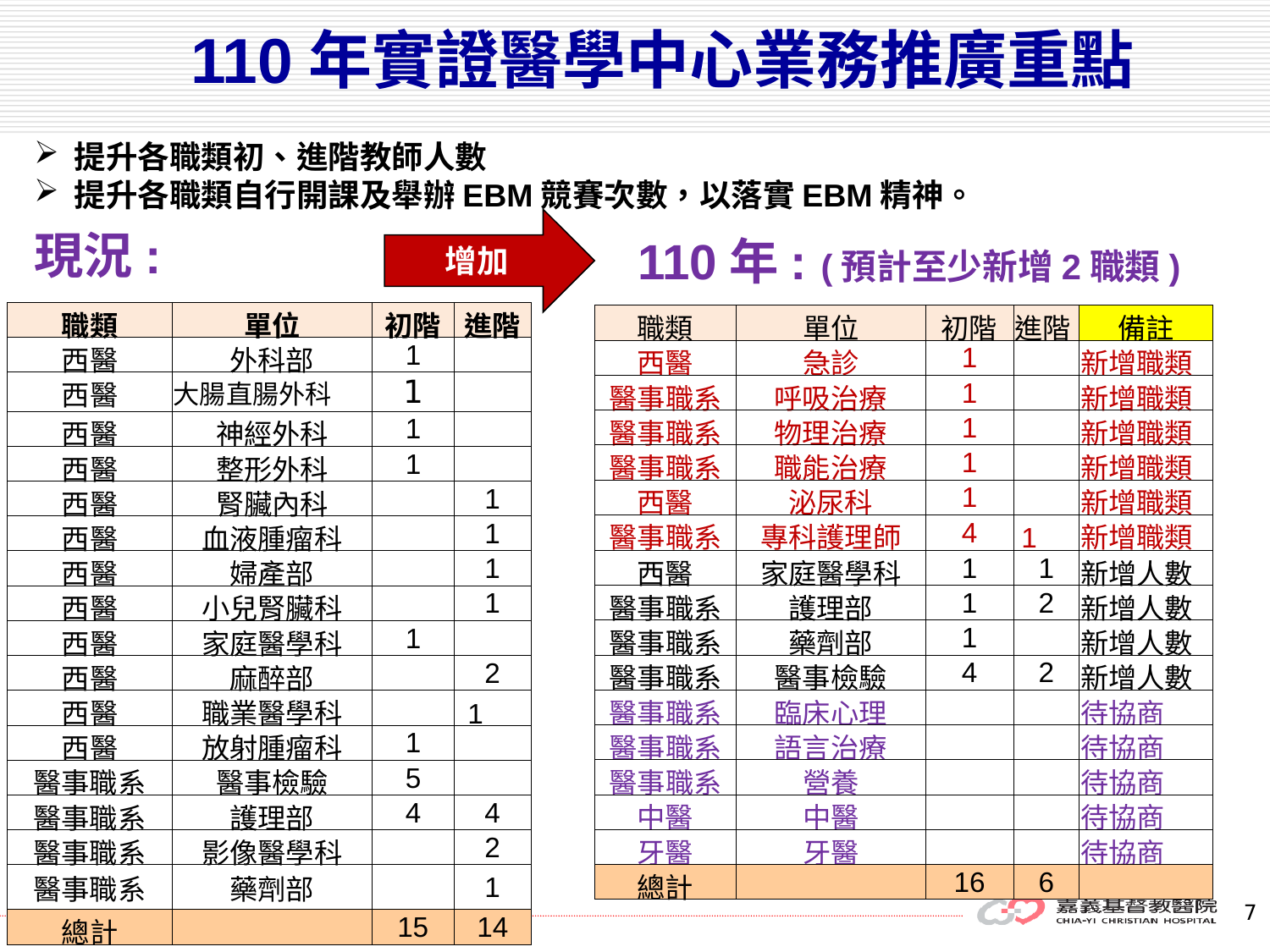

# 110年實證醫學中心業務推廣重點
提升各職類初、進階教師人數
提升各職類自行開課及舉辦EBM競賽次數，以落實EBM精神。
增加
現況:
110年: (預計至少新增2職類)
| 職類 | 單位 | 初階 | 進階 |
| --- | --- | --- | --- |
| 西醫 | 外科部 | 1 |  |
| 西醫 | 大腸直腸外科 | 1 |  |
| 西醫 | 神經外科 | 1 |  |
| 西醫 | 整形外科 | 1 |  |
| 西醫 | 腎臟內科 |  | 1 |
| 西醫 | 血液腫瘤科 |  | 1 |
| 西醫 | 婦產部 |  | 1 |
| 西醫 | 小兒腎臟科 |  | 1 |
| 西醫 | 家庭醫學科 | 1 |  |
| 西醫 | 麻醉部 |  | 2 |
| 西醫 | 職業醫學科 |  | 1 |
| 西醫 | 放射腫瘤科 | 1 |  |
| 醫事職系 | 醫事檢驗 | 5 |  |
| 醫事職系 | 護理部 | 4 | 4 |
| 醫事職系 | 影像醫學科 |  | 2 |
| 醫事職系 | 藥劑部 |  | 1 |
| 總計 |  | 15 | 14 |
| 職類 | 單位 | 初階 | 進階 | 備註 |
| --- | --- | --- | --- | --- |
| 西醫 | 急診 | 1 |  | 新增職類 |
| 醫事職系 | 呼吸治療 | 1 |  | 新增職類 |
| 醫事職系 | 物理治療 | 1 |  | 新增職類 |
| 醫事職系 | 職能治療 | 1 |  | 新增職類 |
| 西醫 | 泌尿科 | 1 |  | 新增職類 |
| 醫事職系 | 專科護理師 | 4 | 1 | 新增職類 |
| 西醫 | 家庭醫學科 | 1 | 1 | 新增人數 |
| 醫事職系 | 護理部 | 1 | 2 | 新增人數 |
| 醫事職系 | 藥劑部 | 1 |  | 新增人數 |
| 醫事職系 | 醫事檢驗 | 4 | 2 | 新增人數 |
| 醫事職系 | 臨床心理 |  |  | 待協商 |
| 醫事職系 | 語言治療 |  |  | 待協商 |
| 醫事職系 | 營養 |  |  | 待協商 |
| 中醫 | 中醫 |  |  | 待協商 |
| 牙醫 | 牙醫 |  |  | 待協商 |
| 總計 |  | 16 | 6 |  |
7